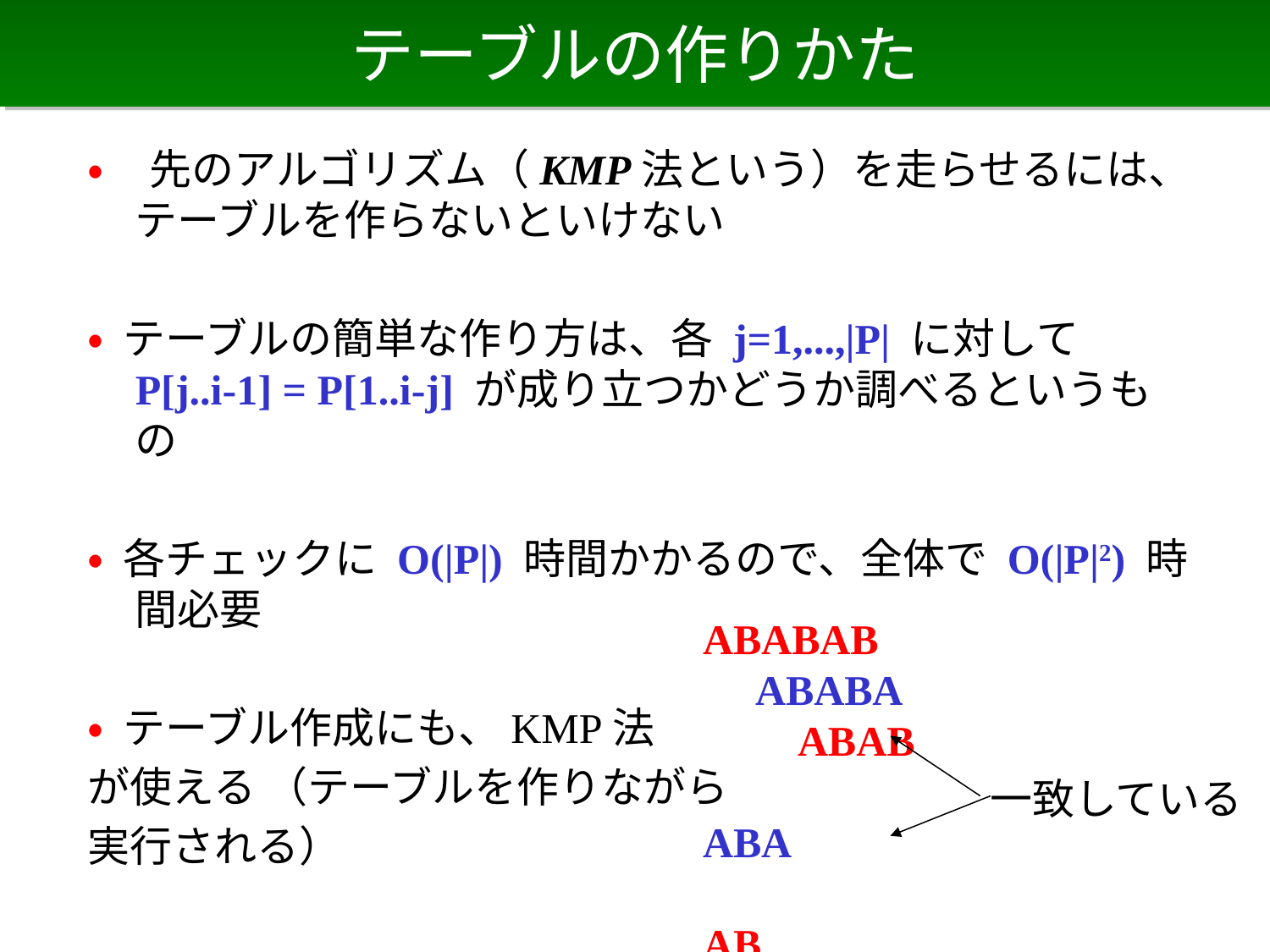

# テーブルの作りかた
• 先のアルゴリズム（KMP法という）を走らせるには、テーブルを作らないといけない

• テーブルの簡単な作り方は、各 j=1,...,|P| に対して P[j..i-1] = P[1..i-j] が成り立つかどうか調べるというもの

• 各チェックに O(|P|) 時間かかるので、全体で O(|P|2) 時間必要

• テーブル作成にも、KMP法
が使える （テーブルを作りながら
実行される）

ABABAB
　ABABA
　　ABAB
　　　ABA
　　　　AB
　　　　　A

一致している